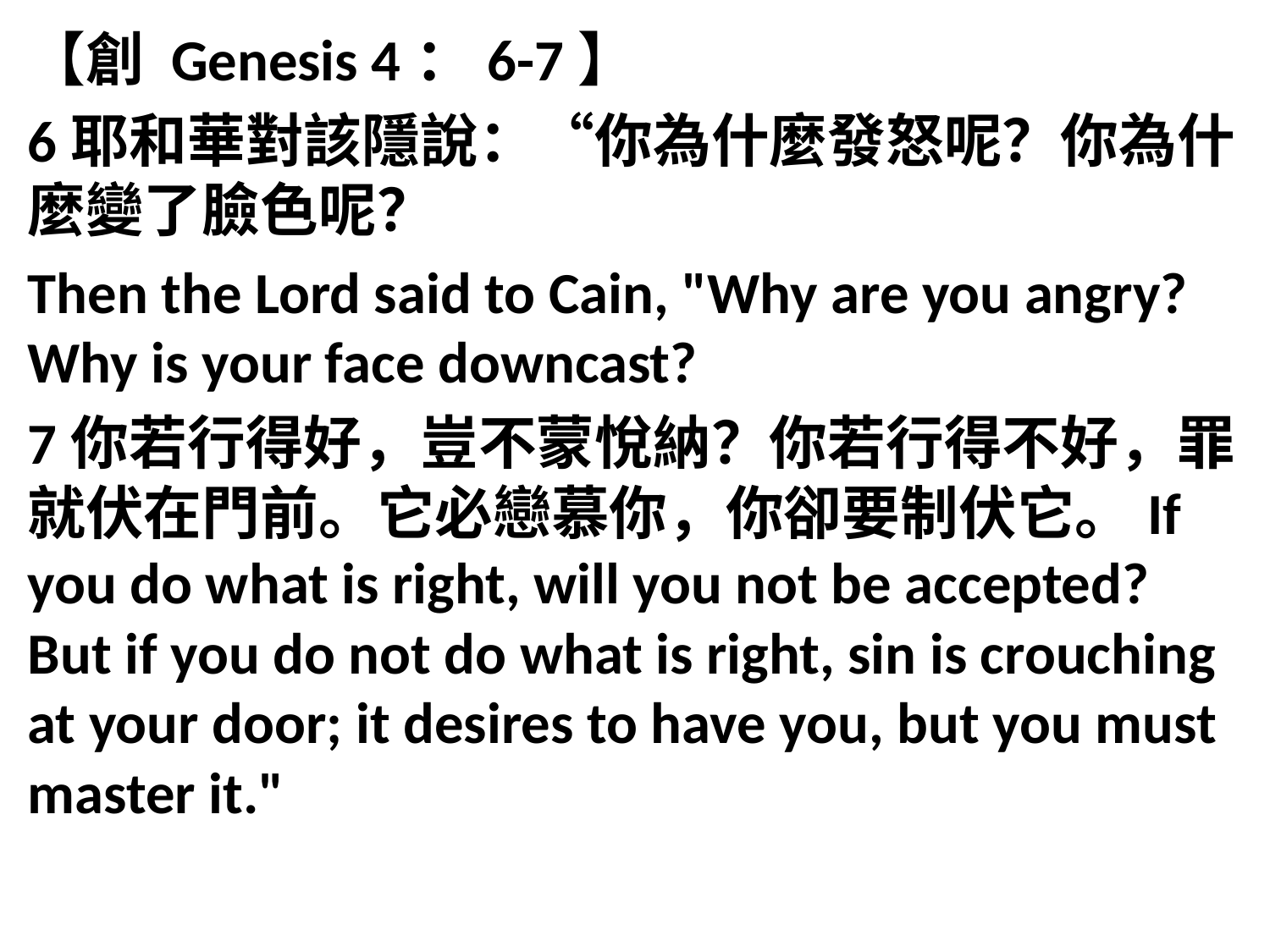

【創 Genesis 4：6-7】
6耶和華對該隱說：“你為什麼發怒呢？你為什麼變了臉色呢？
Then the Lord said to Cain, "Why are you angry? Why is your face downcast?
7你若行得好，豈不蒙悅納？你若行得不好，罪就伏在門前。它必戀慕你，你卻要制伏它。If you do what is right, will you not be accepted? But if you do not do what is right, sin is crouching at your door; it desires to have you, but you must master it."